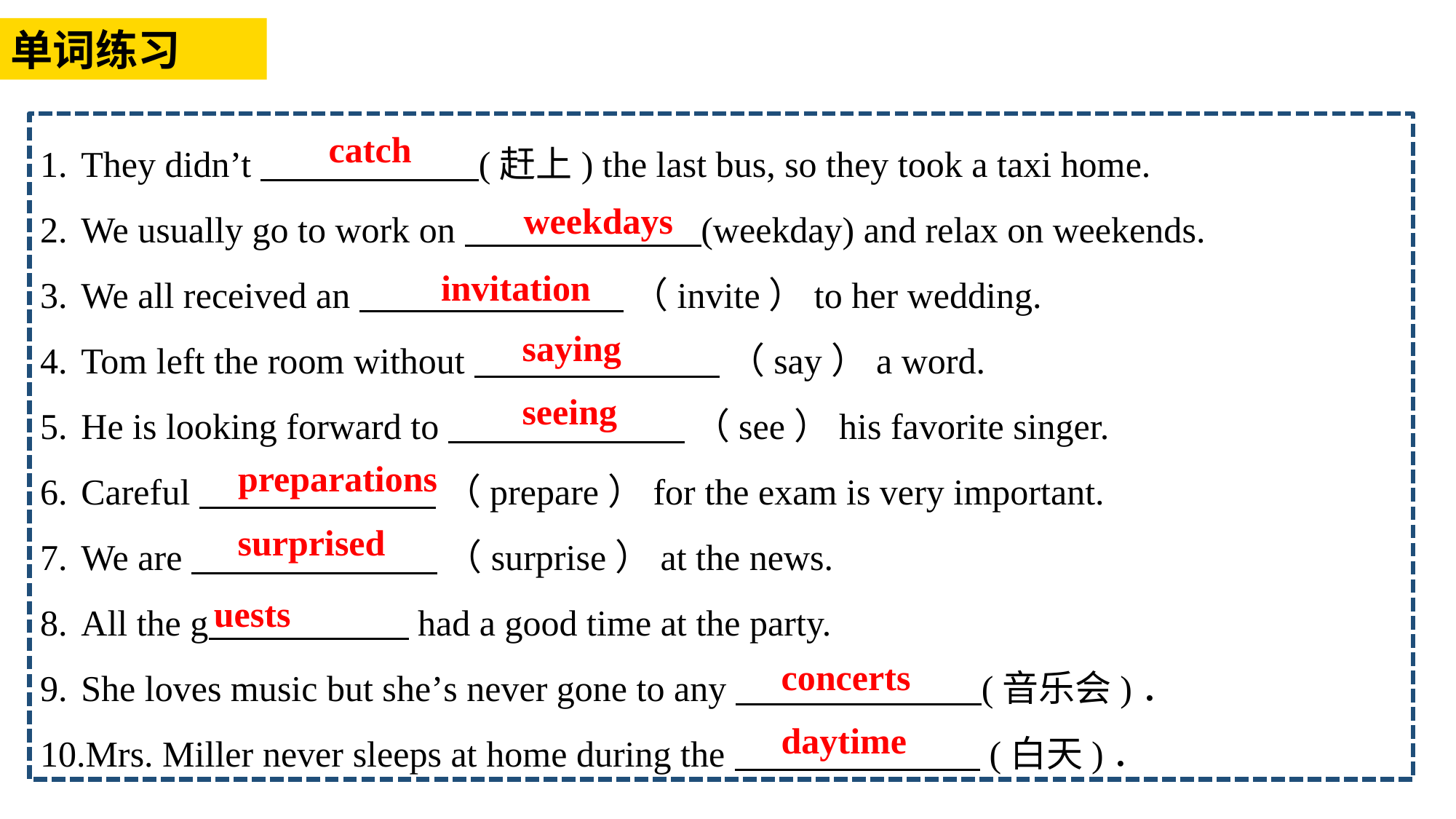

单词练习
They didn’t                         (赶上) the last bus, so they took a taxi home.
We usually go to work on                           (weekday) and relax on weekends.
We all received an                              （invite）to her wedding.
Tom left the room without                            （say）a word.
He is looking forward to                           （see）his favorite singer.
Careful                           （prepare）for the exam is very important.
We are                            （surprise）at the news.
All the g                       had a good time at the party.
She loves music but she’s never gone to any                            (音乐会)．
Mrs. Miller never sleeps at home during the                             (白天)．
catch
weekdays
invitation
saying
seeing
preparations
surprised
uests
concerts
daytime